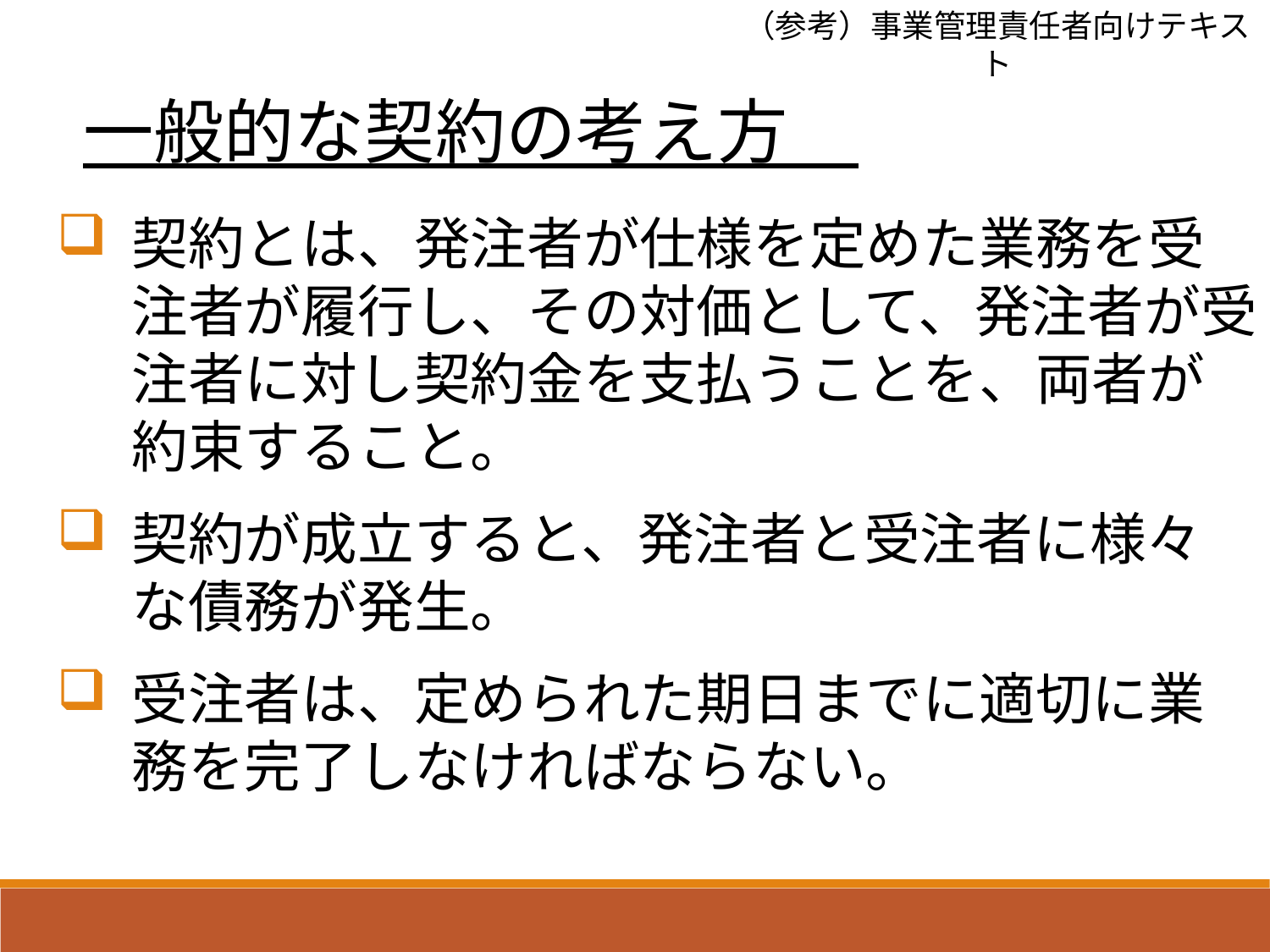

（参考）事業管理責任者向けテキスト

　一般的な契約の考え方
契約とは、発注者が仕様を定めた業務を受注者が履行し、その対価として、発注者が受注者に対し契約金を支払うことを、両者が約束すること。
契約が成立すると、発注者と受注者に様々な債務が発生。
受注者は、定められた期日までに適切に業務を完了しなければならない。